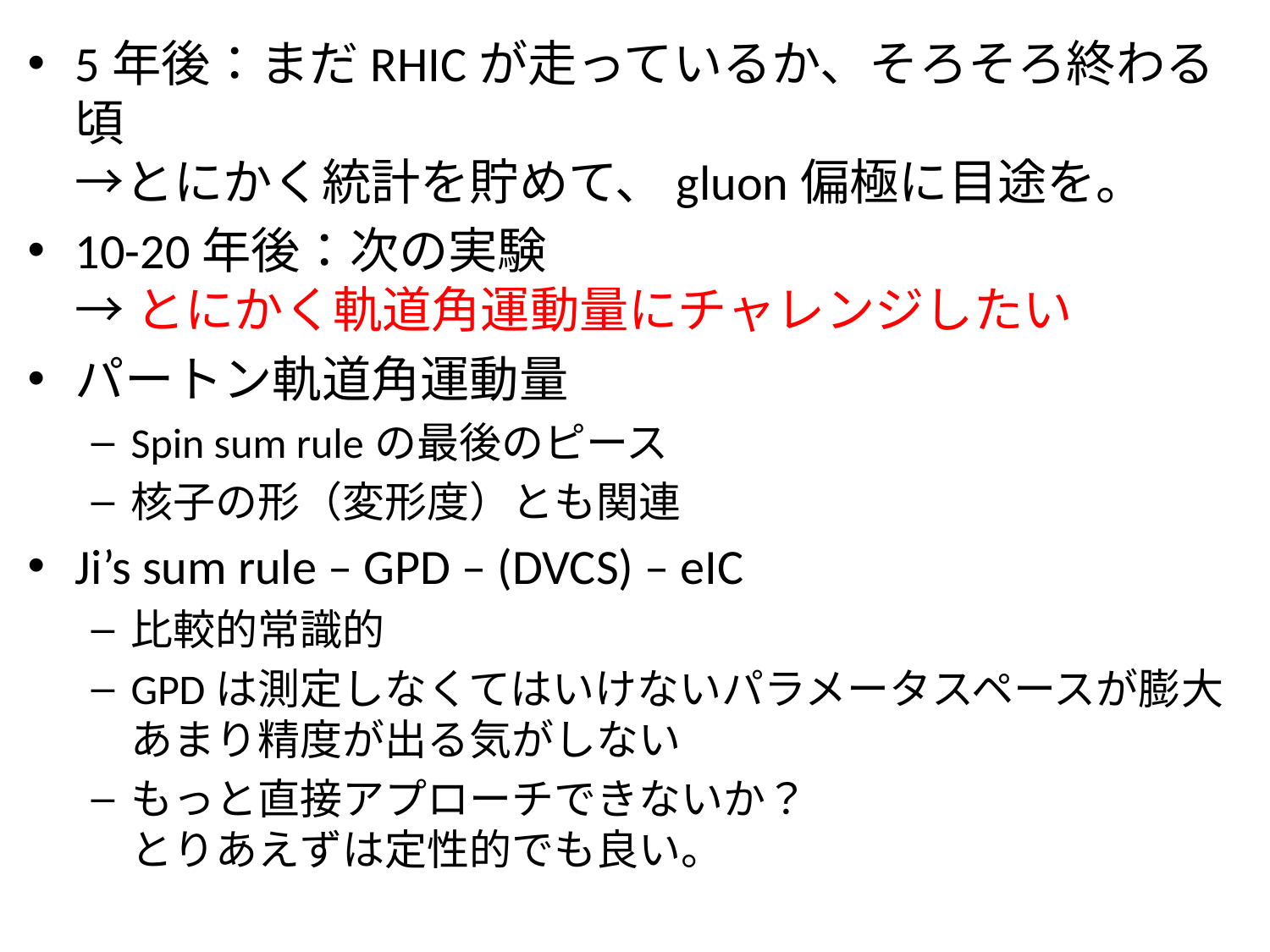

5年後：まだRHICが走っているか、そろそろ終わる頃
→とにかく統計を貯めて、gluon偏極に目途を。
10-20年後：次の実験
→ とにかく軌道角運動量にチャレンジしたい
パートン軌道角運動量
Spin sum ruleの最後のピース
核子の形（変形度）とも関連
Ji’s sum rule – GPD – (DVCS) – eIC
比較的常識的
GPDは測定しなくてはいけないパラメータスペースが膨大
あまり精度が出る気がしない
もっと直接アプローチできないか？
とりあえずは定性的でも良い。